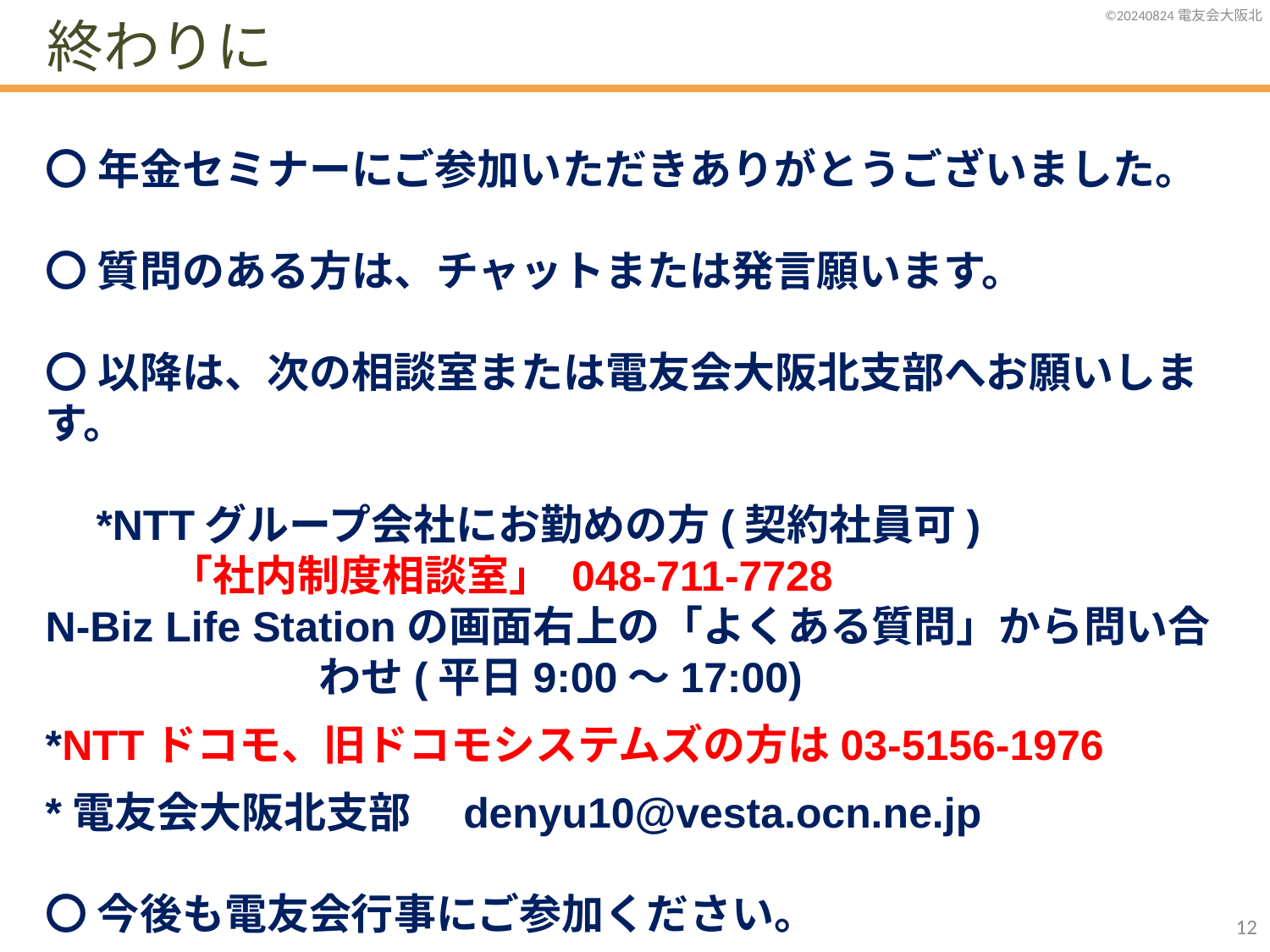

終わりに
〇 年金セミナーにご参加いただきありがとうございました。

〇 質問のある方は、チャットまたは発言願います。

〇 以降は、次の相談室または電友会大阪北支部へお願いします。

*NTTグループ会社にお勤めの方(契約社員可)
「社内制度相談室」 048-711-7728
N-Biz Life Stationの画面右上の「よくある質問」から問い合わせ(平日9:00～17:00)

*NTTドコモ、旧ドコモシステムズの方は03-5156-1976

*電友会大阪北支部　denyu10@vesta.ocn.ne.jp

〇 今後も電友会行事にご参加ください。
12